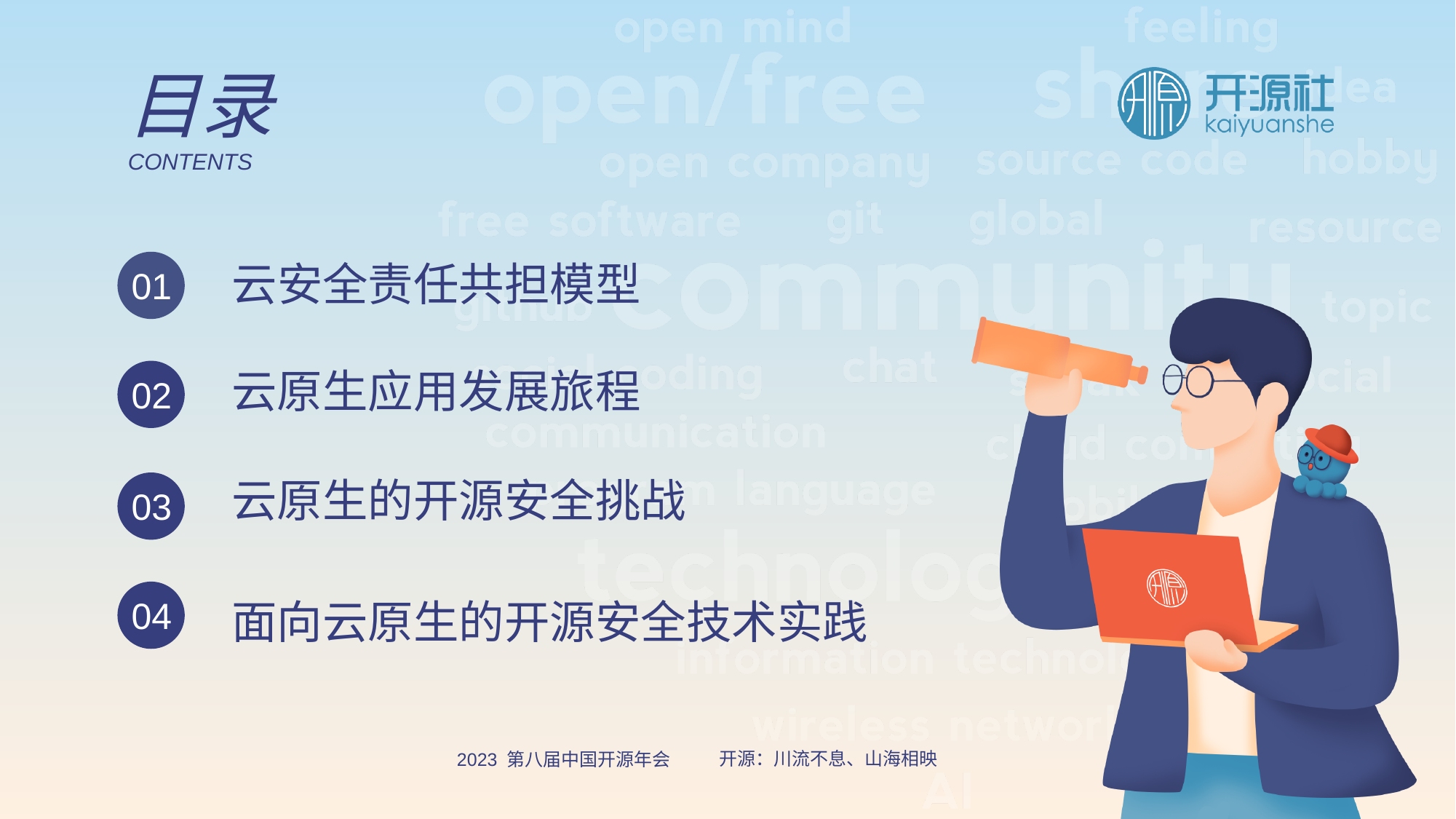

目录
CONTENTS

云安全责任共担模型
01

云原生应用发展旅程
02

云原生的开源安全挑战
03

04
面向云原生的开源安全技术实践